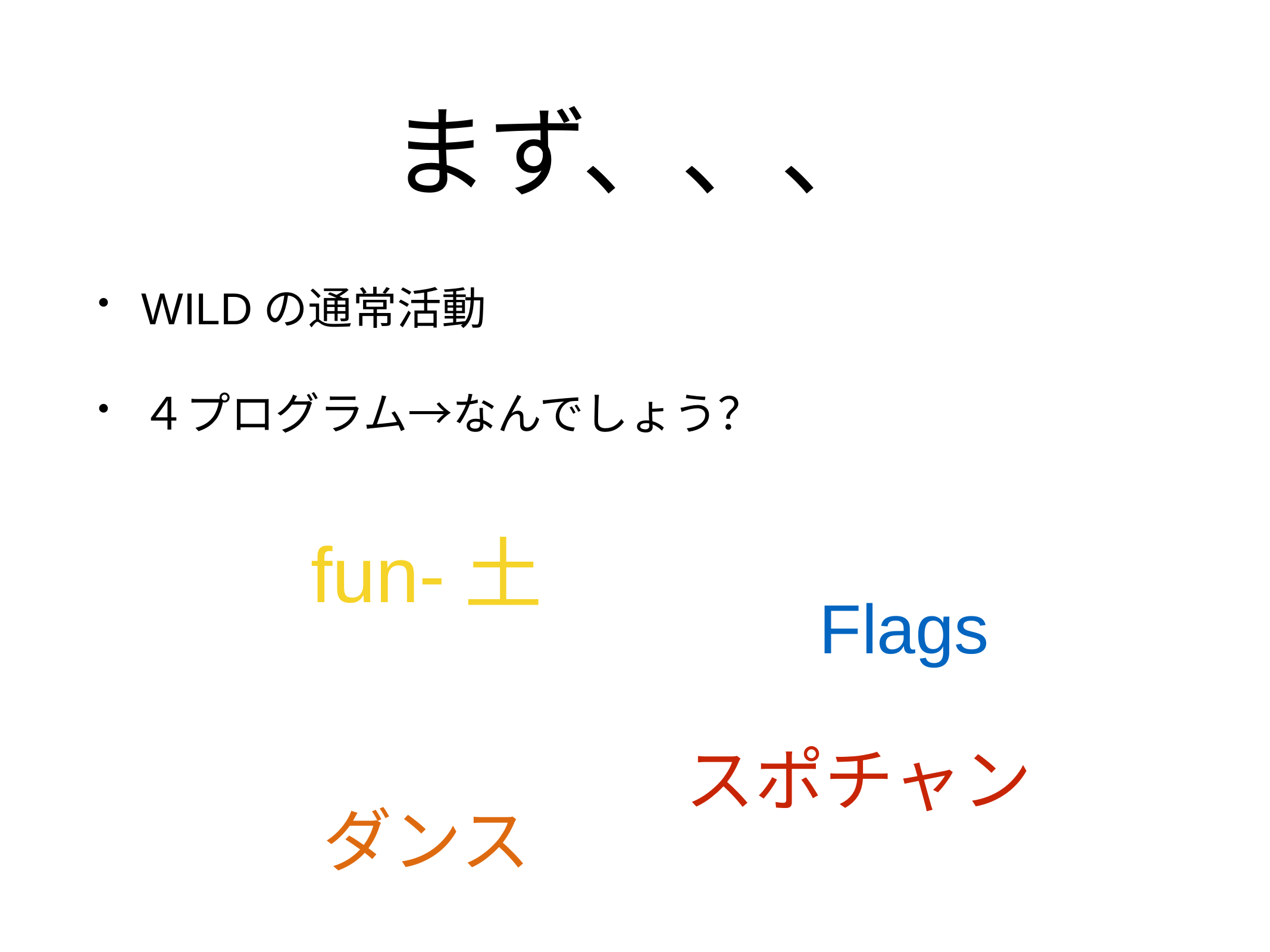

# まず、、、
WILDの通常活動
４プログラム→なんでしょう？
fun-土
Flags
スポチャン
ダンス